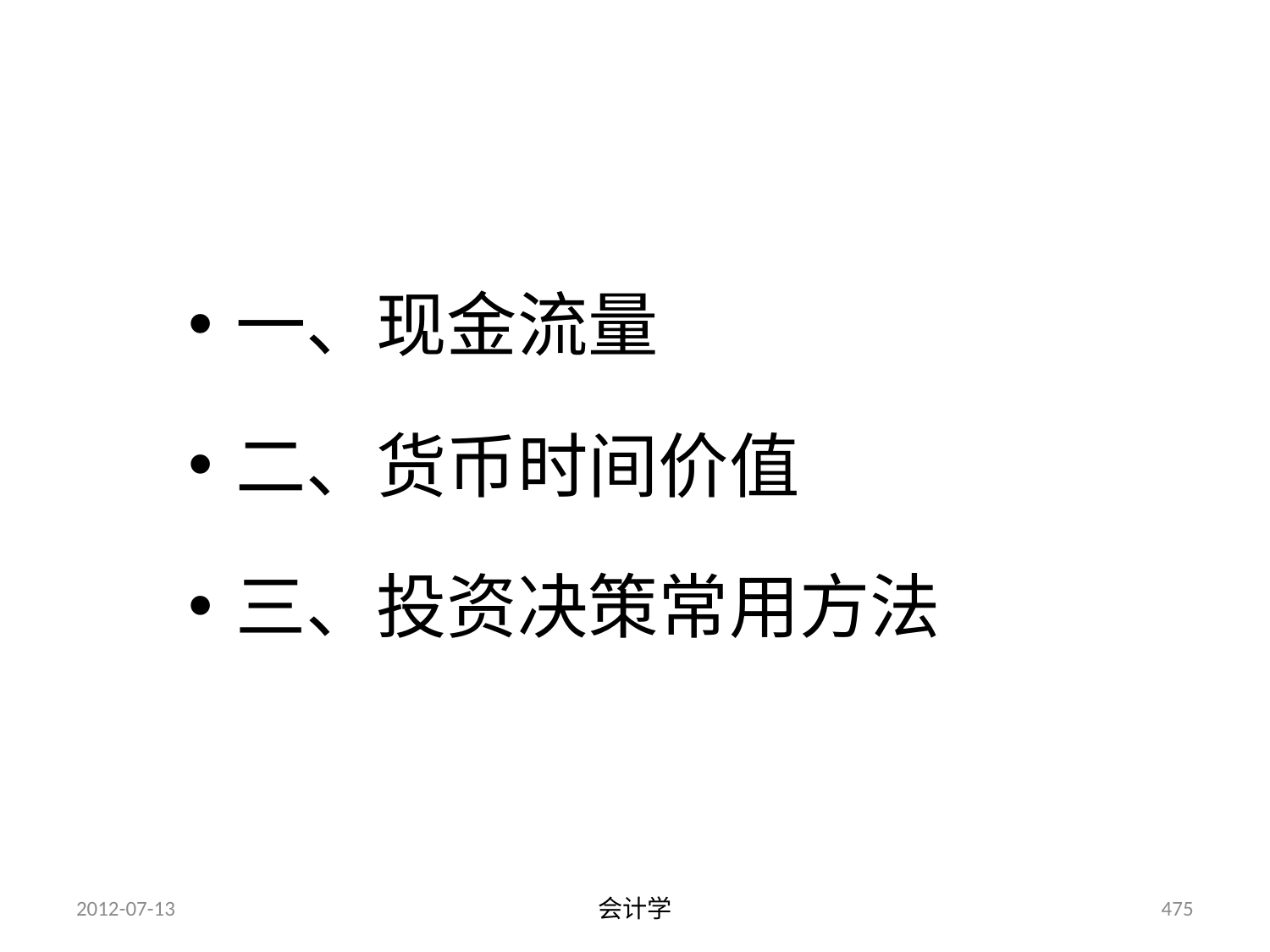

# 第二节 长期投资决策
一、现金流量
二、货币时间价值
三、投资决策常用方法
2012-07-13
会计学
475